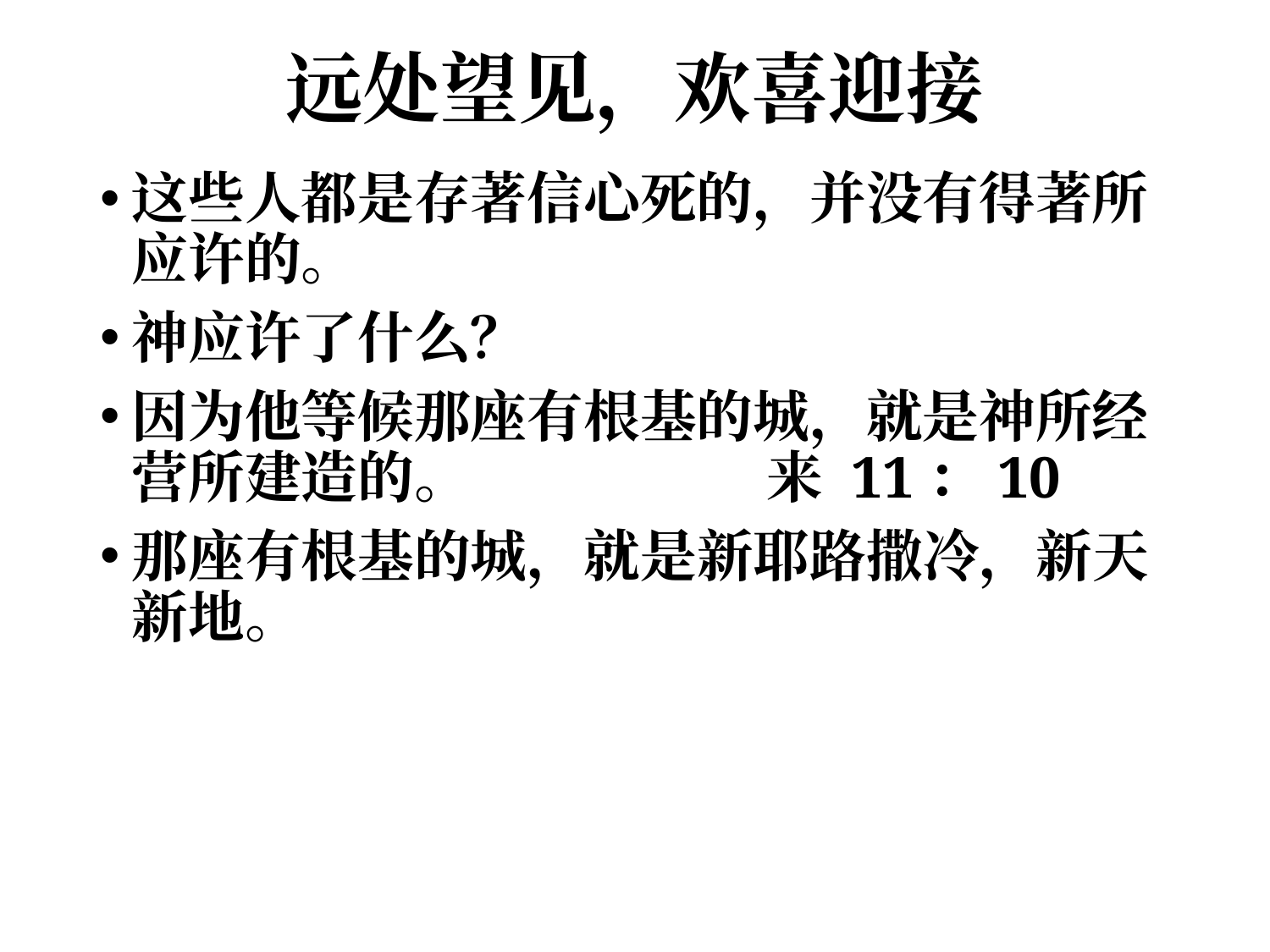

# 远处望见，欢喜迎接
这些人都是存著信心死的，并没有得著所应许的。
神应许了什么？
因为他等候那座有根基的城，就是神所经营所建造的。			来 11：10
那座有根基的城，就是新耶路撒冷，新天新地。